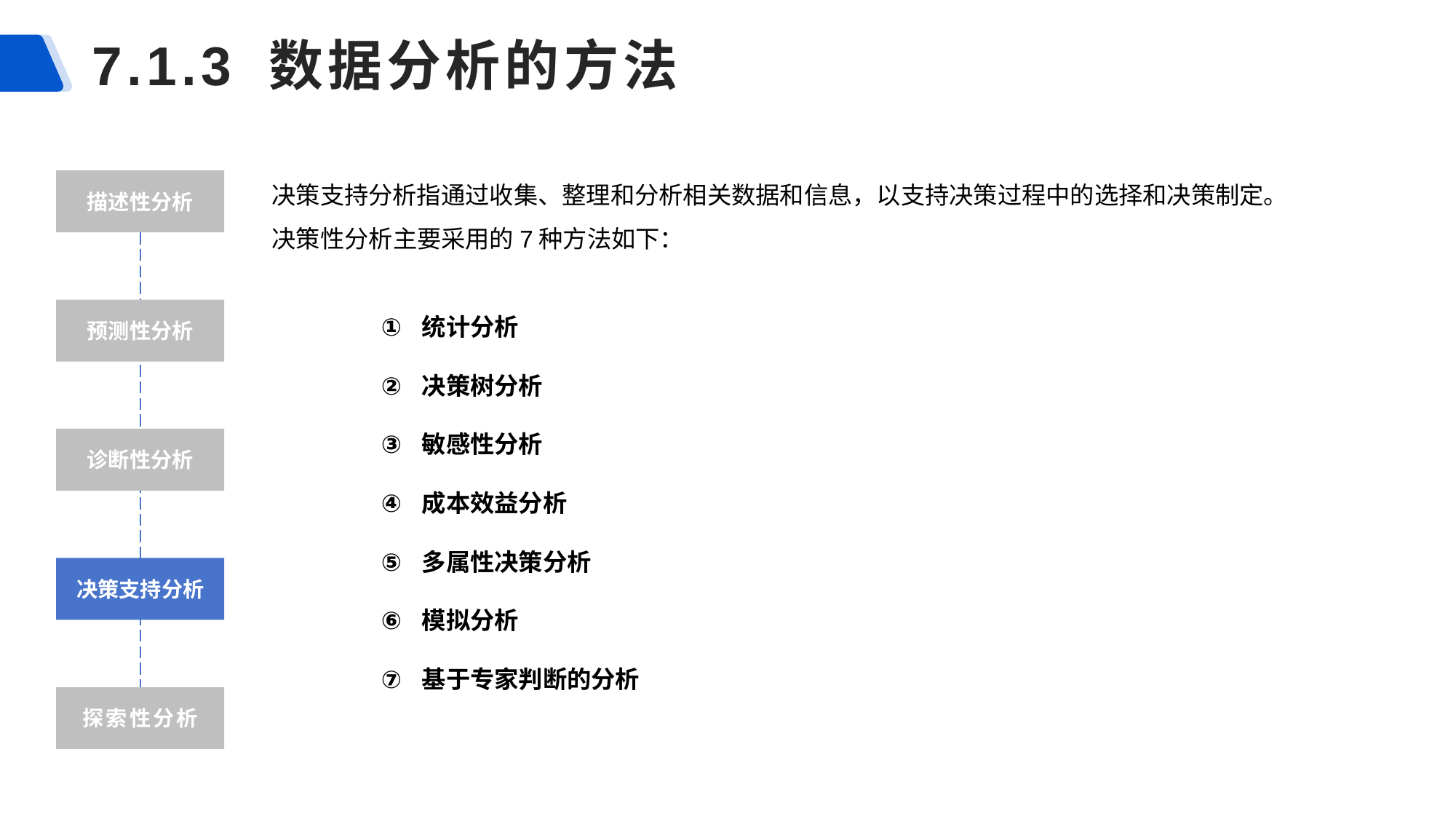

# 7.1.3 数据分析的方法
决策支持分析指通过收集、整理和分析相关数据和信息，以支持决策过程中的选择和决策制定。
决策性分析主要采用的7种方法如下：

统计分析
决策树分析
敏感性分析
成本效益分析
多属性决策分析
模拟分析
基于专家判断的分析
描述性分析
预测性分析
诊断性分析
决策支持分析
探索性分析